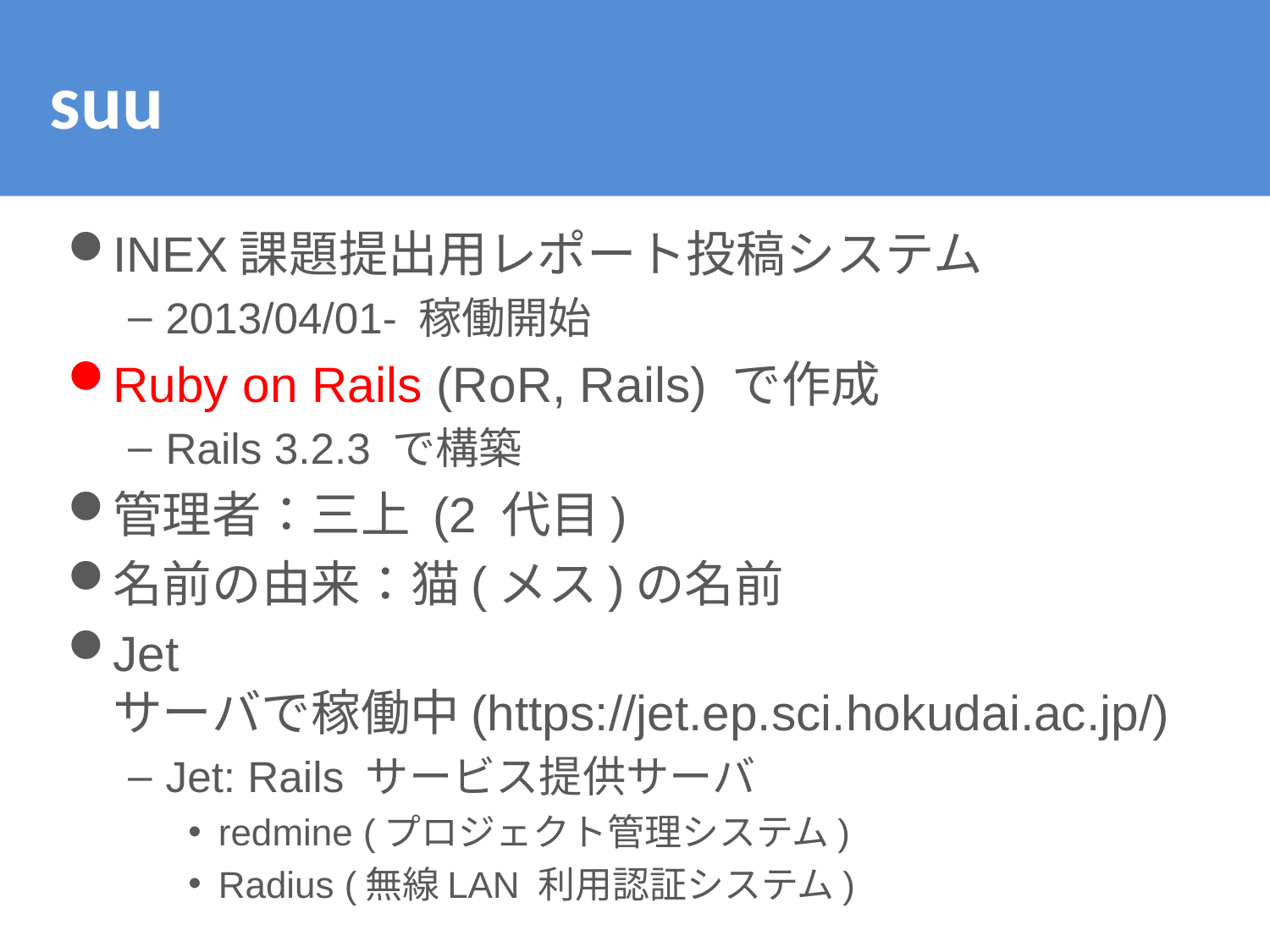

# suu
INEX課題提出用レポート投稿システム
2013/04/01- 稼働開始
Ruby on Rails (RoR, Rails) で作成
Rails 3.2.3 で構築
管理者：三上 (2 代目)
名前の由来：猫(メス)の名前
Jet サーバで稼働中(https://jet.ep.sci.hokudai.ac.jp/)
Jet: Rails サービス提供サーバ
redmine (プロジェクト管理システム)
Radius (無線LAN 利用認証システム)